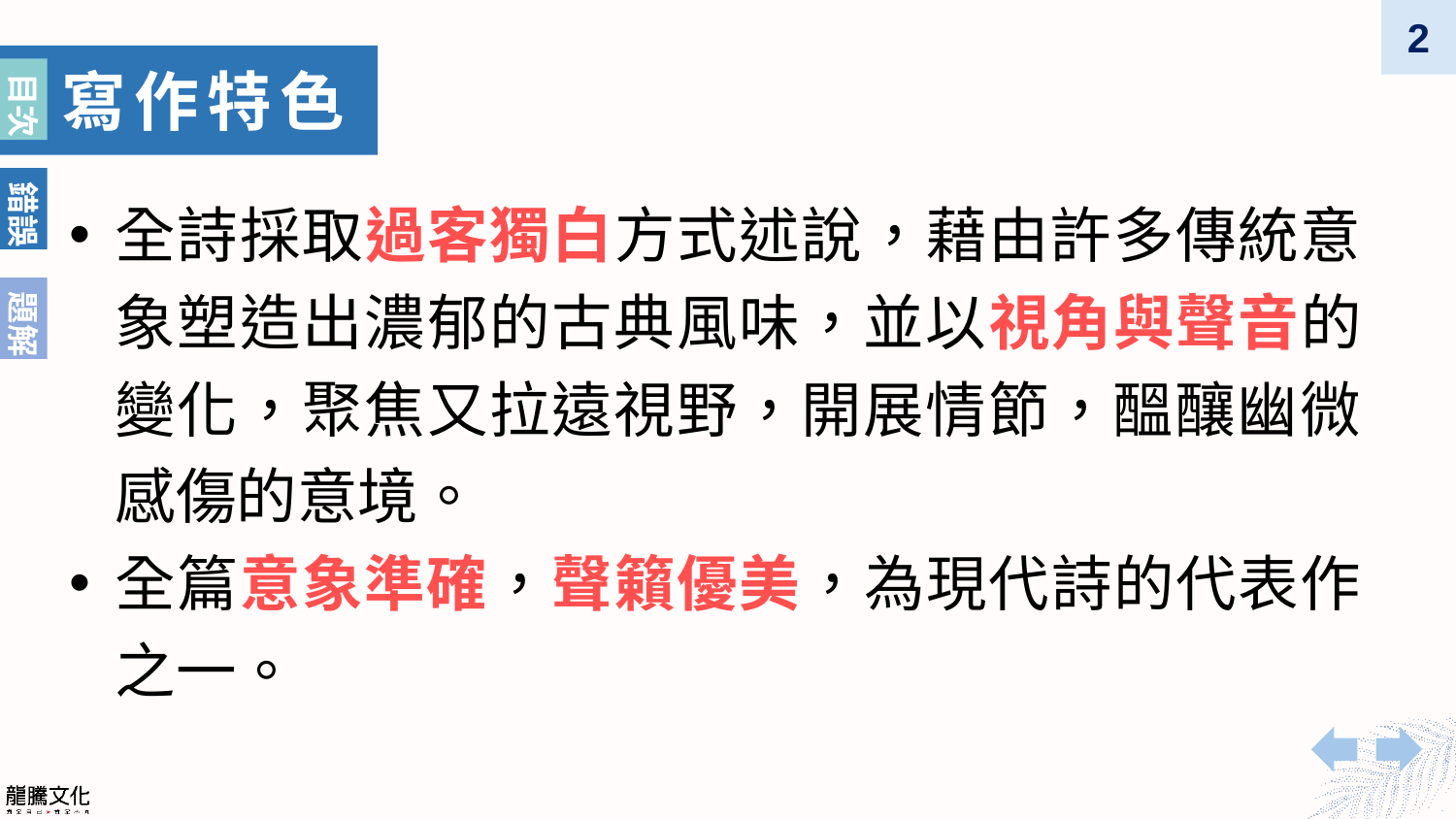

寫作特色
目次
全詩採取過客獨白方式述說，藉由許多傳統意象塑造出濃郁的古典風味，並以視角與聲音的變化，聚焦又拉遠視野，開展情節，醞釀幽微感傷的意境。
全篇意象準確，聲籟優美，為現代詩的代表作之一。